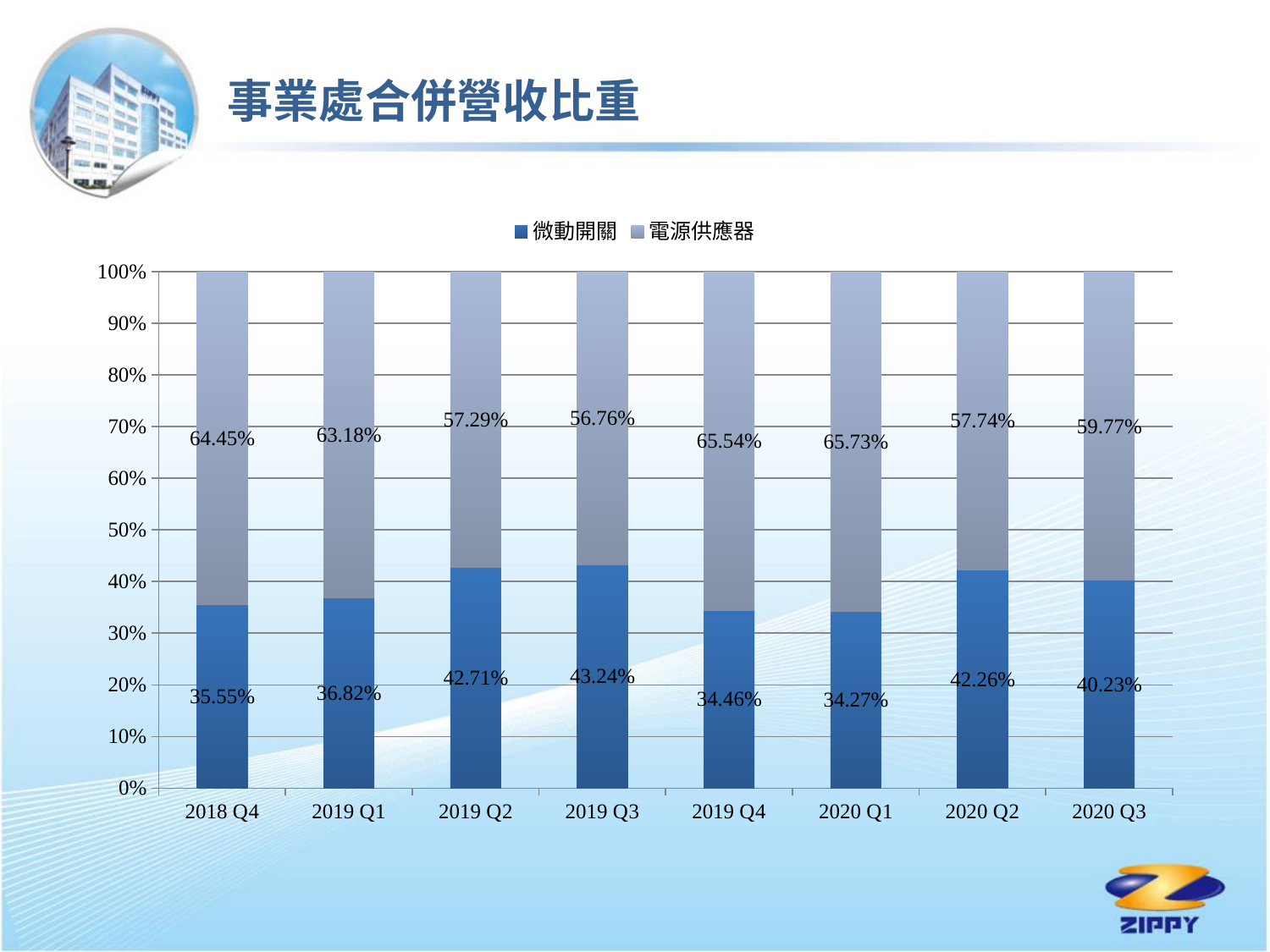

事業處合併營收比重

### Chart

| Category | 微動開關 | 電源供應器 |
|---|---|---|
| 2018 Q4 | 0.3554850584142731 | 0.6445149415857269 |
| 2019 Q1 | 0.3681814723905426 | 0.6318185276094574 |
| 2019 Q2 | 0.42706807323934254 | 0.5729319267606574 |
| 2019 Q3 | 0.43244409190219735 | 0.5675559080978027 |
| 2019 Q4 | 0.34462612601344683 | 0.6553738739865531 |
| 2020 Q1 | 0.34274562739981834 | 0.6572543726001817 |
| 2020 Q2 | 0.4226435301149949 | 0.5773564698850051 |
| 2020 Q3 | 0.4022825337128693 | 0.5977174662871307 |